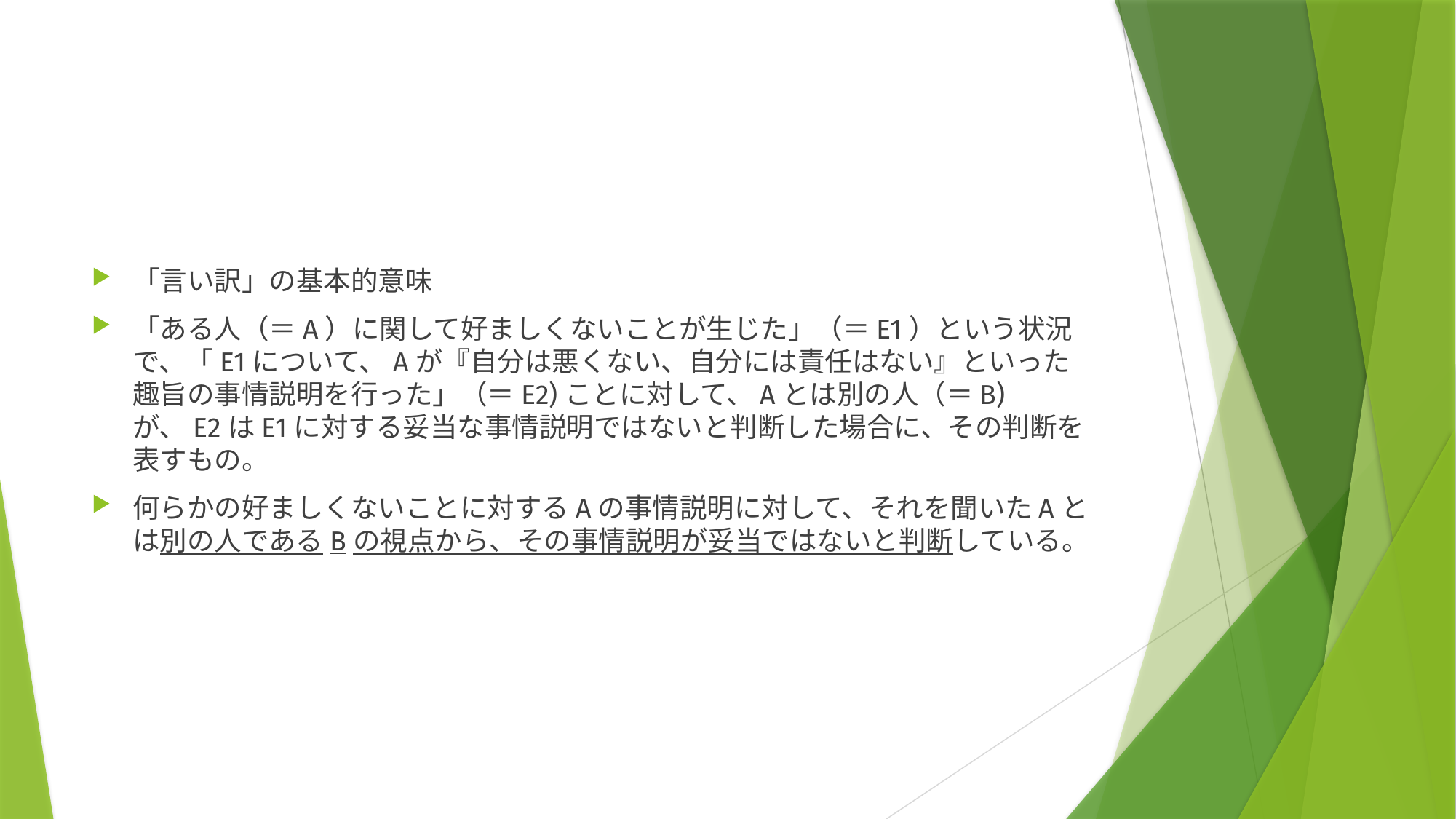

#
「言い訳」の基本的意味
「ある人（＝A）に関して好ましくないことが生じた」（＝E1）という状況で、「E1について、Aが『自分は悪くない、自分には責任はない』といった趣旨の事情説明を行った」（＝E2)ことに対して、Aとは別の人（＝B)が、E2はE1に対する妥当な事情説明ではないと判断した場合に、その判断を表すもの。
何らかの好ましくないことに対するAの事情説明に対して、それを聞いたAとは別の人であるBの視点から、その事情説明が妥当ではないと判断している。